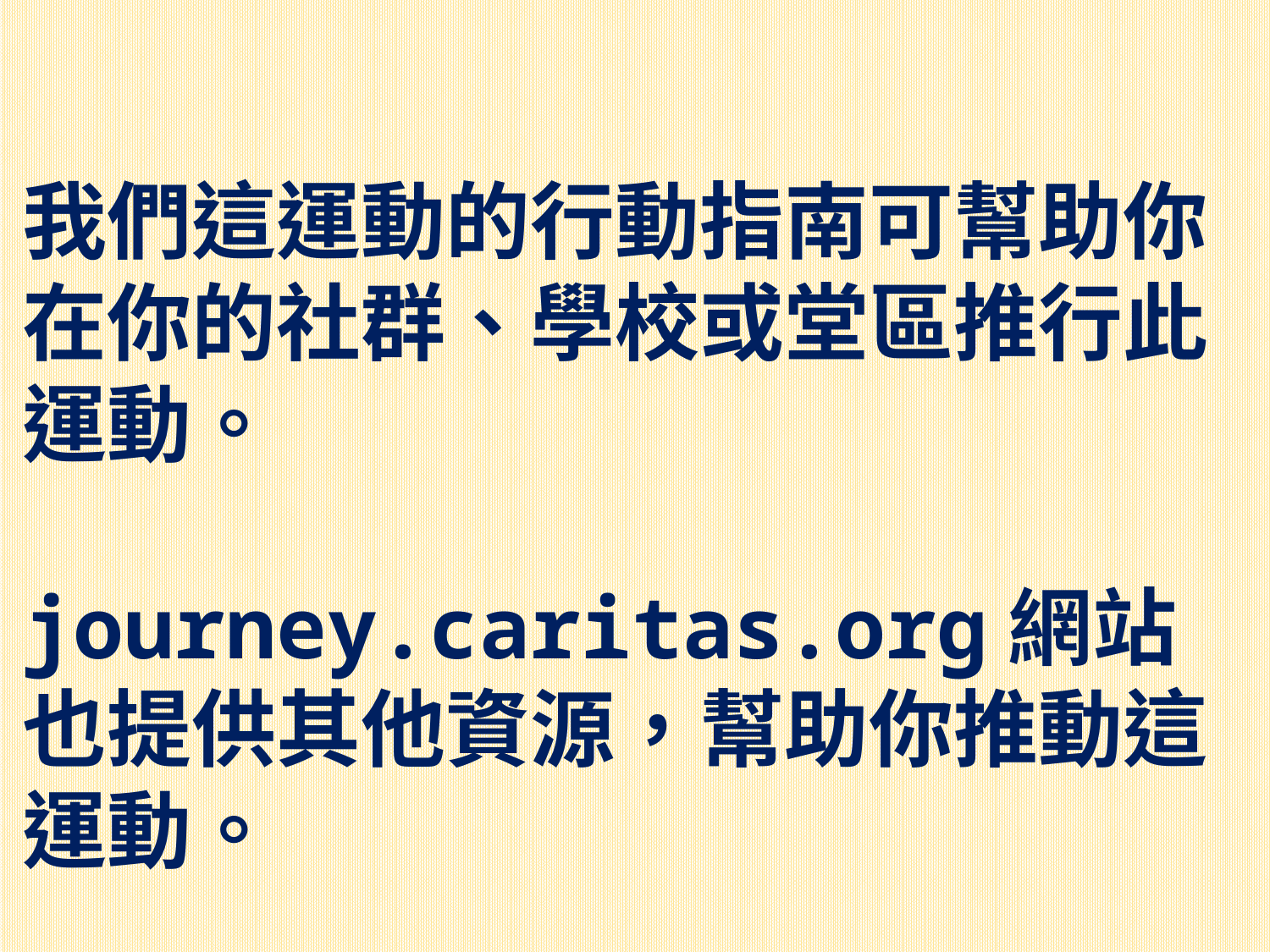

#
我們這運動的行動指南可幫助你
在你的社群、學校或堂區推行此運動。

journey.caritas.org網站也提供其他資源，幫助你推動這運動。